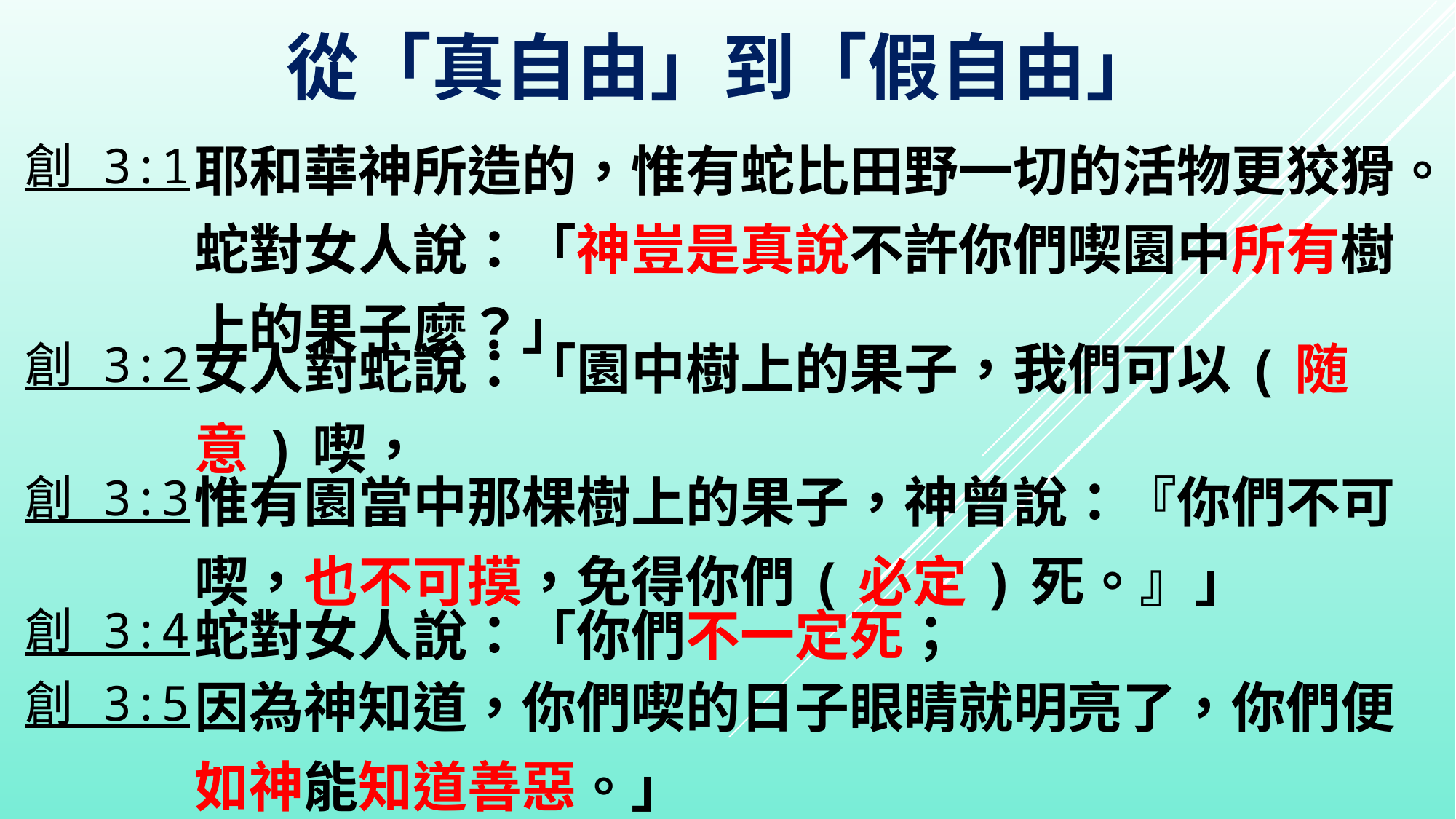

從「真自由」到「假自由」
| 創 3:1 | 耶和華神所造的，惟有蛇比田野一切的活物更狡猾。蛇對女人說：「神豈是真說不許你們喫園中所有樹上的果子麼？」 |
| --- | --- |
| 創 3:2 | 女人對蛇說：「園中樹上的果子，我們可以(随意)喫， |
| 創 3:3 | 惟有園當中那棵樹上的果子，神曾說：『你們不可喫，也不可摸，免得你們(必定)死。』」 |
| 創 3:4 | 蛇對女人說：「你們不一定死； |
| 創 3:5 | 因為神知道，你們喫的日子眼睛就明亮了，你們便如神能知道善惡。」 |